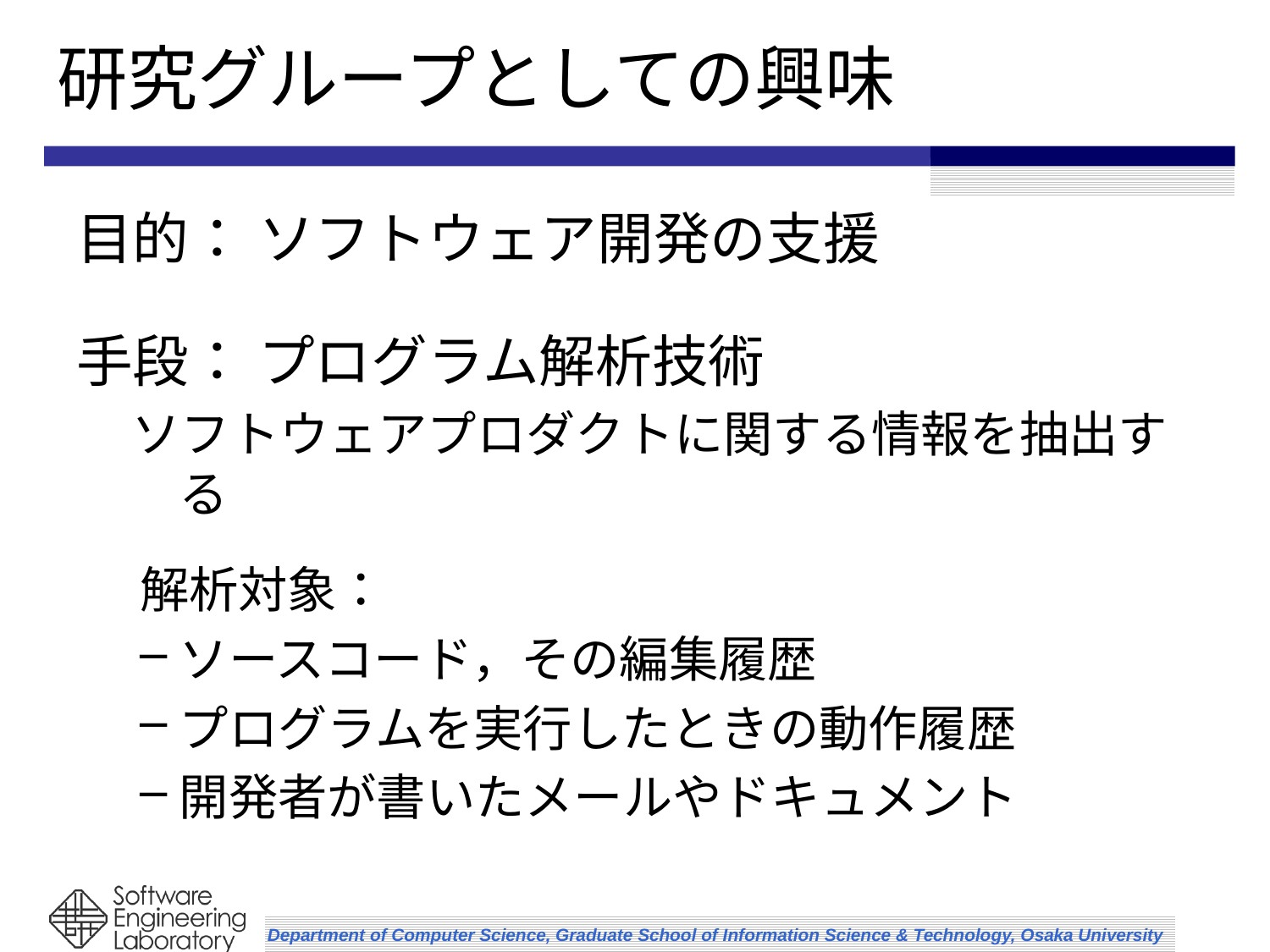

# 研究グループとしての興味
目的： ソフトウェア開発の支援

手段： プログラム解析技術
ソフトウェアプロダクトに関する情報を抽出する

解析対象：
ソースコード，その編集履歴
プログラムを実行したときの動作履歴
開発者が書いたメールやドキュメント